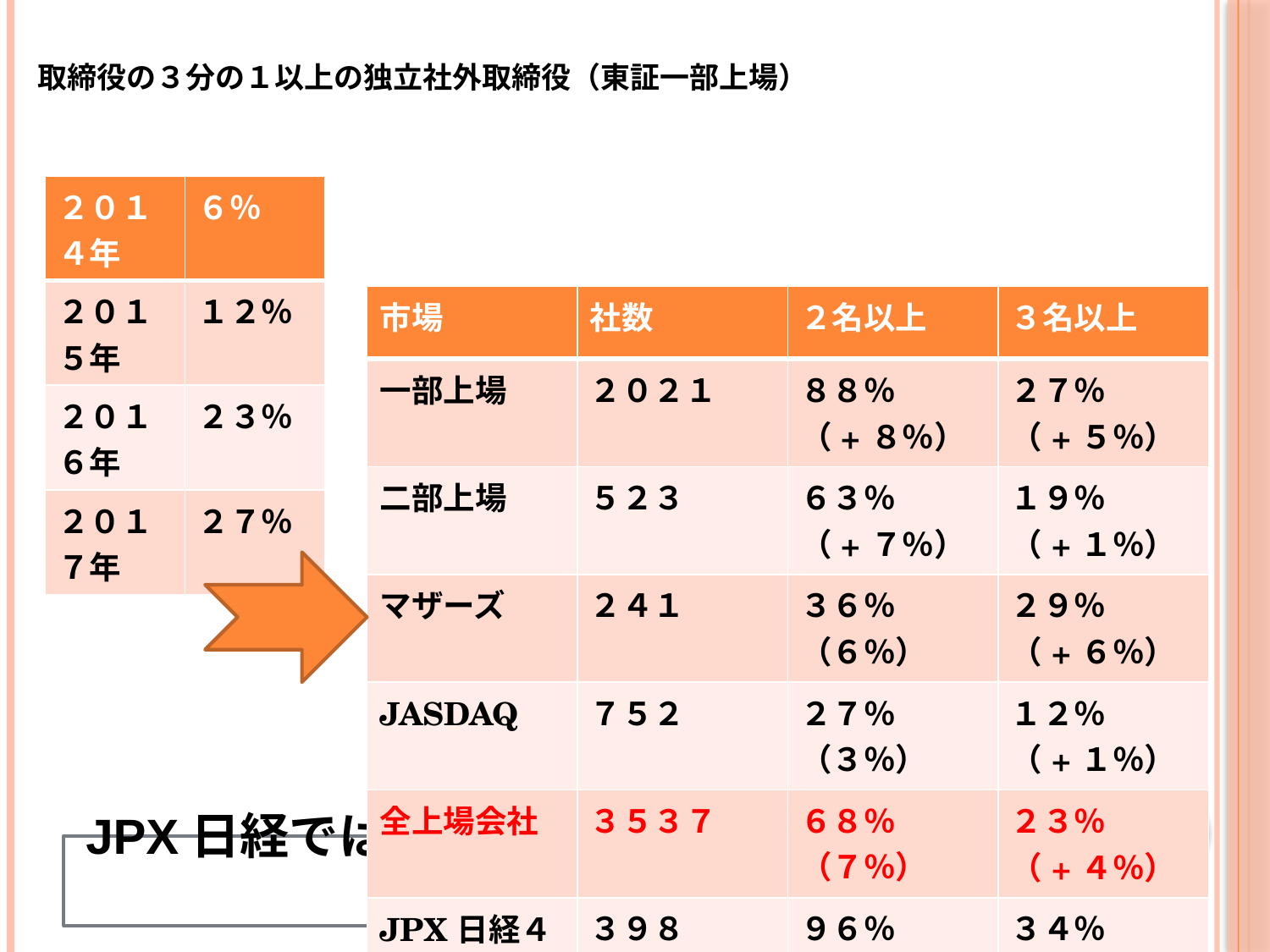

# 取締役の３分の１以上の独立社外取締役（東証一部上場）
| ２０１４年 | ６％ |
| --- | --- |
| ２０１５年 | １２％ |
| ２０１６年 | ２３％ |
| ２０１７年 | ２７％ |
| 市場 | 社数 | ２名以上 | ３名以上 |
| --- | --- | --- | --- |
| 一部上場 | ２０２１ | ８８％（+８％） | ２７％（+５％） |
| 二部上場 | ５２３ | ６３％（+７％） | １９％（+１％） |
| マザーズ | ２４１ | ３６％（６％） | ２９％（+６％） |
| JASDAQ | ７５２ | ２７％（３％） | １２％（+１％） |
| 全上場会社 | ３５３７ | ６８％（７％） | ２３％（+４％） |
| JPX日経４００ | ３９８ | ９６％（６％） | ３４％（+５％） |

7
JPX日経では３分の１以上を占める割合は３４％
（２０１７年７月２６日現在）